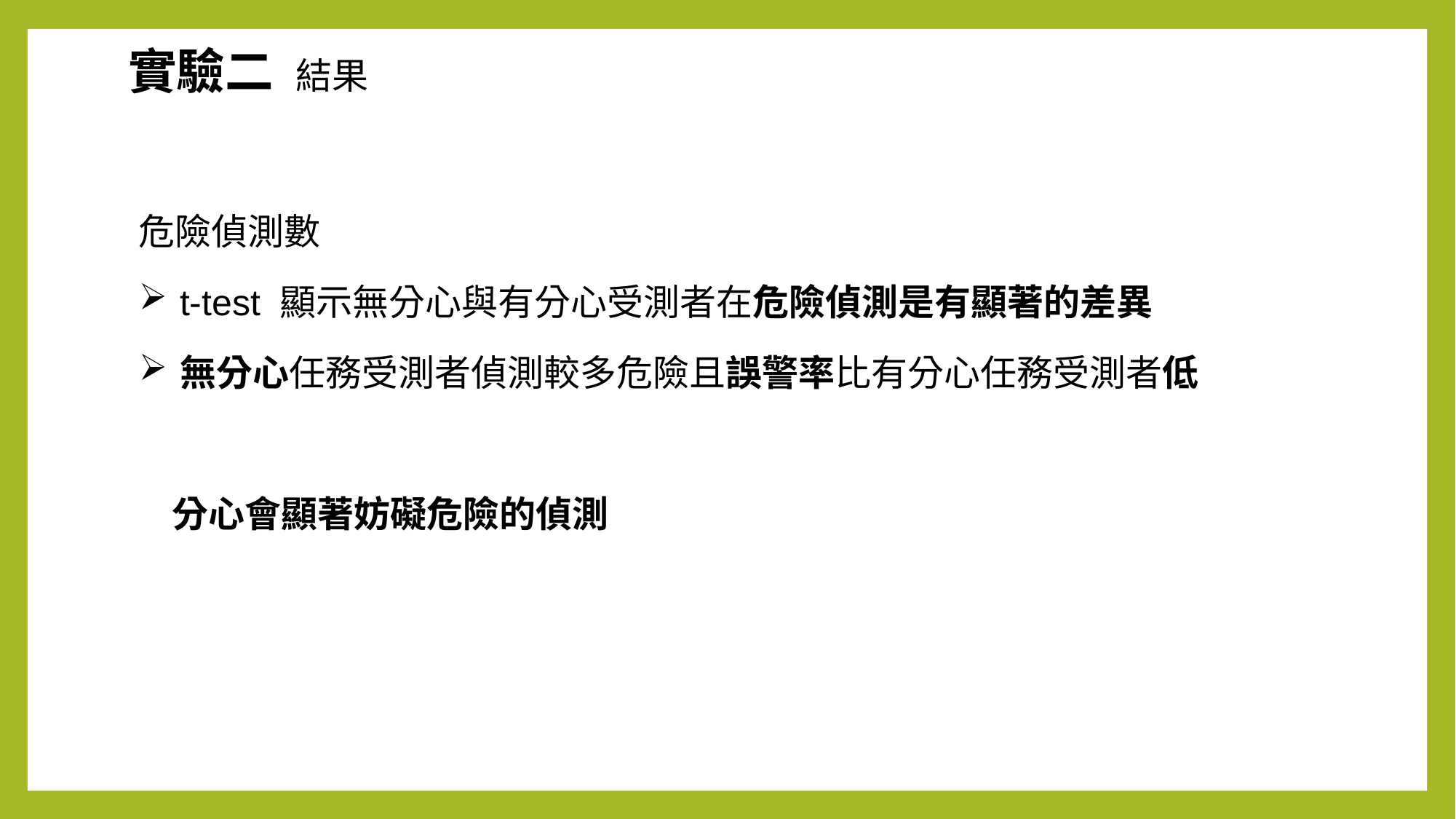

實驗二  結果
危險偵測數
t-test 顯示無分心與有分心受測者在危險偵測是有顯著的差異
無分心任務受測者偵測較多危險且誤警率比有分心任務受測者低

   分心會顯著妨礙危險的偵測